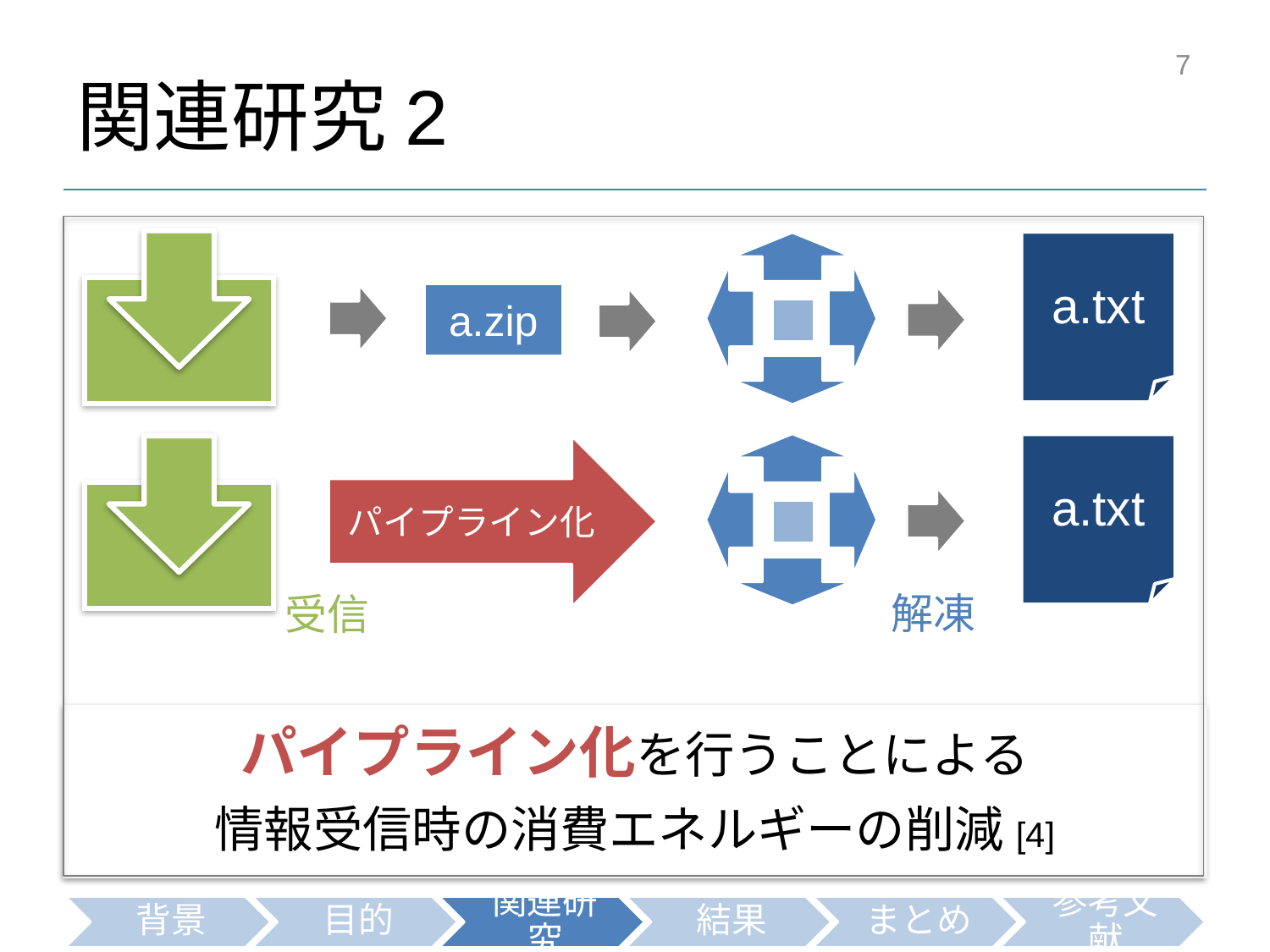

# 関連研究2
7

a.txt

a.zip

a.txt
パイプライン化

解凍
受信
パイプライン化を行うことによる
情報受信時の消費エネルギーの削減[4]